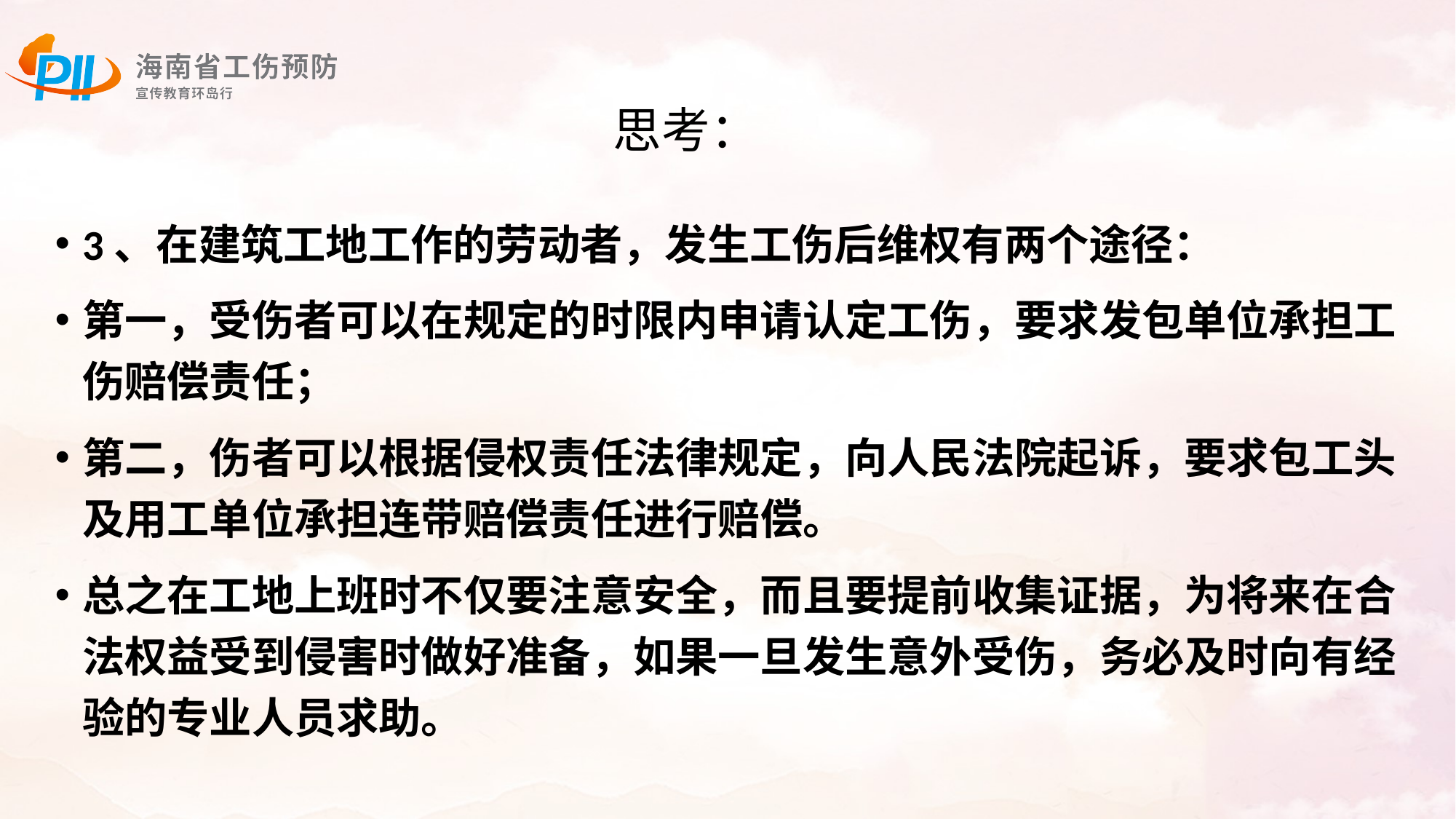

# 思考：
3、在建筑工地工作的劳动者，发生工伤后维权有两个途径：
第一，受伤者可以在规定的时限内申请认定工伤，要求发包单位承担工伤赔偿责任；
第二，伤者可以根据侵权责任法律规定，向人民法院起诉，要求包工头及用工单位承担连带赔偿责任进行赔偿。
总之在工地上班时不仅要注意安全，而且要提前收集证据，为将来在合法权益受到侵害时做好准备，如果一旦发生意外受伤，务必及时向有经验的专业人员求助。